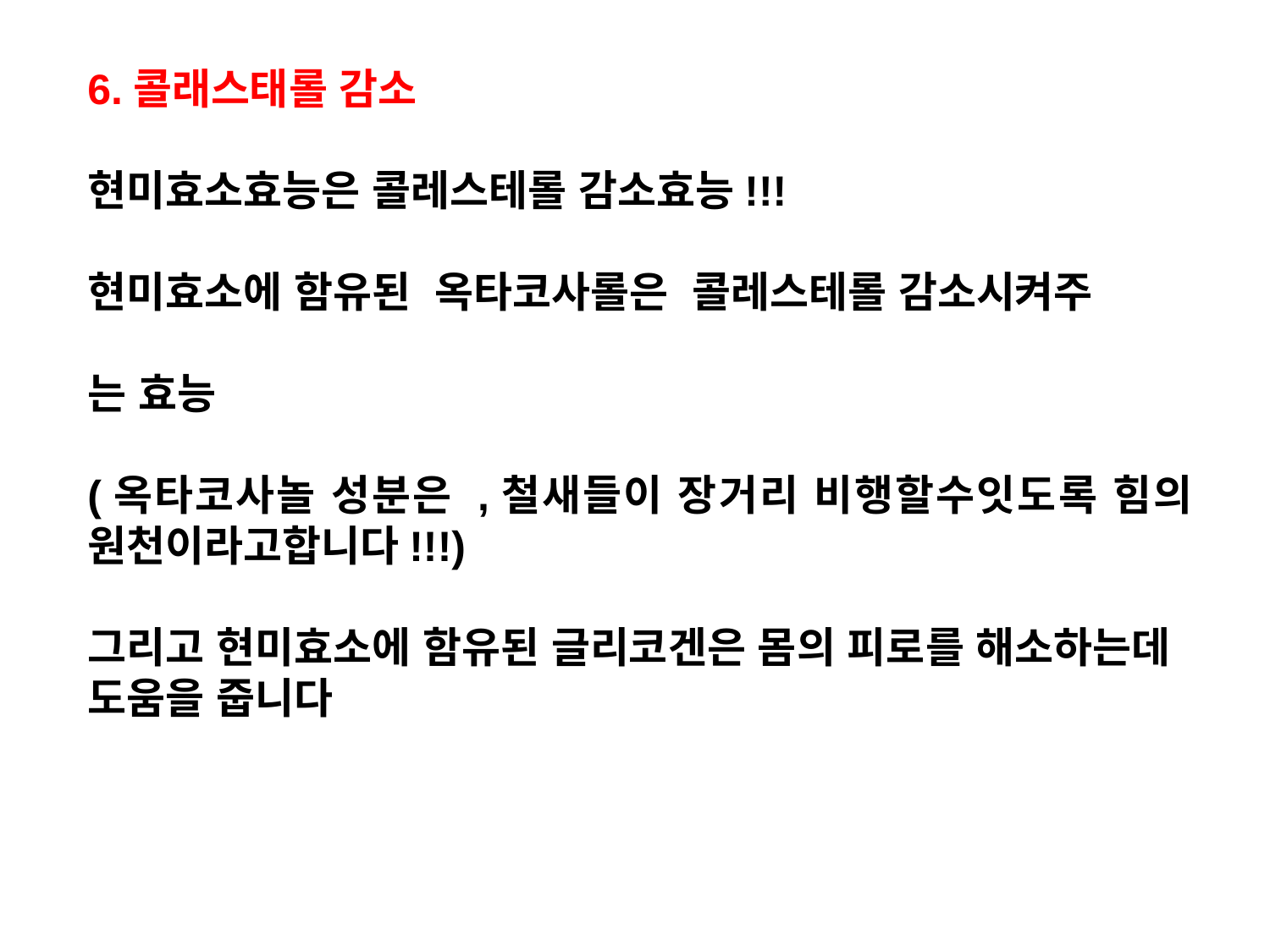

6.콜래스태롤 감소

현미효소효능은 콜레스테롤 감소효능!!!

현미효소에 함유된  옥타코사롤은  콜레스테롤 감소시켜주

는 효능

(옥타코사놀 성분은 ,철새들이 장거리 비행할수잇도록 힘의 원천이라고합니다!!!)

그리고 현미효소에 함유된 글리코겐은 몸의 피로를 해소하는데 도움을 줍니다